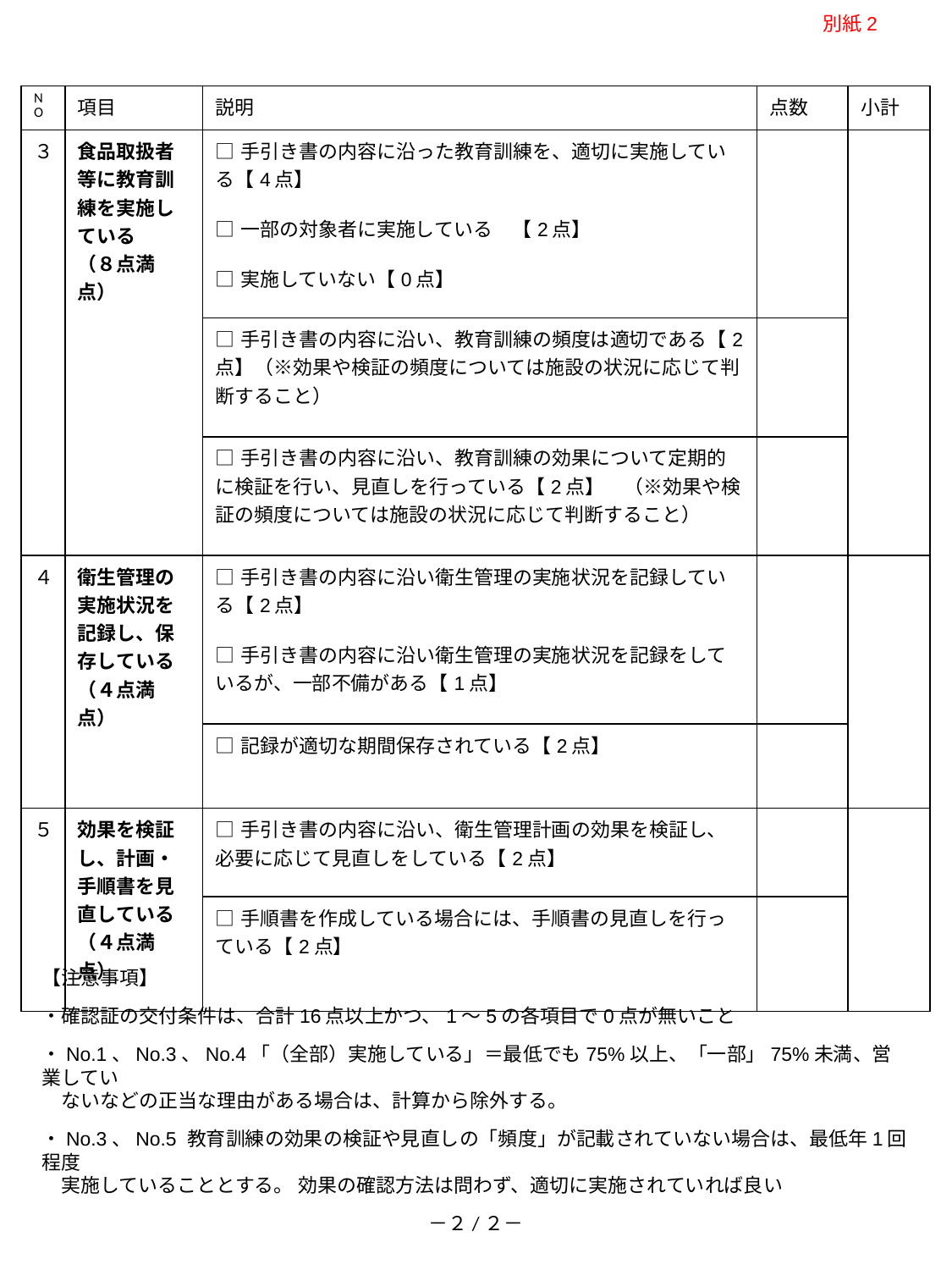

別紙2
| NO | 項目 | 説明 | 点数 | 小計 |
| --- | --- | --- | --- | --- |
| ３ | 食品取扱者等に教育訓練を実施している （８点満点） | □手引き書の内容に沿った教育訓練を、適切に実施している【4点】 □一部の対象者に実施している　【2点】 □実施していない【0点】 |  |  |
|  |  | □手引き書の内容に沿い、教育訓練の頻度は適切である【2点】（※効果や検証の頻度については施設の状況に応じて判断すること） |  |  |
|  |  | □手引き書の内容に沿い、教育訓練の効果について定期的に検証を行い、見直しを行っている【2点】　（※効果や検証の頻度については施設の状況に応じて判断すること） |  |  |
| ４ | 衛生管理の実施状況を記録し、保存している （４点満点） | □手引き書の内容に沿い衛生管理の実施状況を記録している【2点】 □手引き書の内容に沿い衛生管理の実施状況を記録をしているが、一部不備がある【1点】 |  |  |
|  |  | □記録が適切な期間保存されている【2点】 |  |  |
| ５ | 効果を検証し、計画・手順書を見直している （４点満点） | □手引き書の内容に沿い、衛生管理計画の効果を検証し、必要に応じて見直しをしている【2点】 |  |  |
|  |  | □手順書を作成している場合には、手順書の見直しを行っている【2点】 |  |  |
【注意事項】

・確認証の交付条件は、合計16点以上かつ、1～5の各項目で0点が無いこと

・No.1、No.3、No.4「（全部）実施している」＝最低でも75%以上、「一部」75%未満、営業してい
　ないなどの正当な理由がある場合は、計算から除外する。

・No.3、No.5 教育訓練の効果の検証や見直しの「頻度」が記載されていない場合は、最低年1回程度
　実施していることとする。 効果の確認方法は問わず、適切に実施されていれば良い
－２/２－